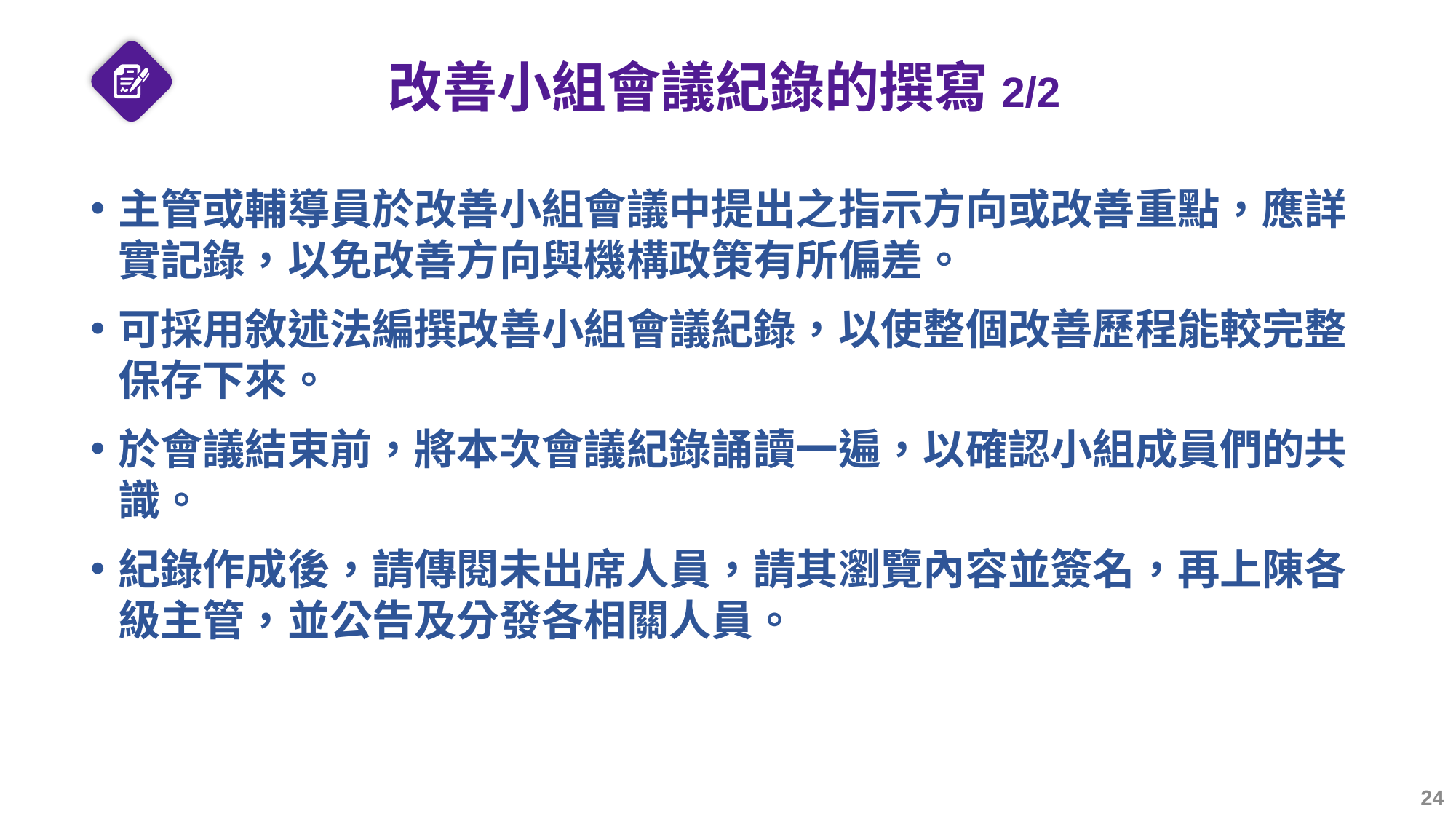

# 改善小組會議紀錄的撰寫2/2
主管或輔導員於改善小組會議中提出之指示方向或改善重點，應詳實記錄，以免改善方向與機構政策有所偏差。
可採用敘述法編撰改善小組會議紀錄，以使整個改善歷程能較完整保存下來。
於會議結束前，將本次會議紀錄誦讀一遍，以確認小組成員們的共識。
紀錄作成後，請傳閱未出席人員，請其瀏覽內容並簽名，再上陳各級主管，並公告及分發各相關人員。
24